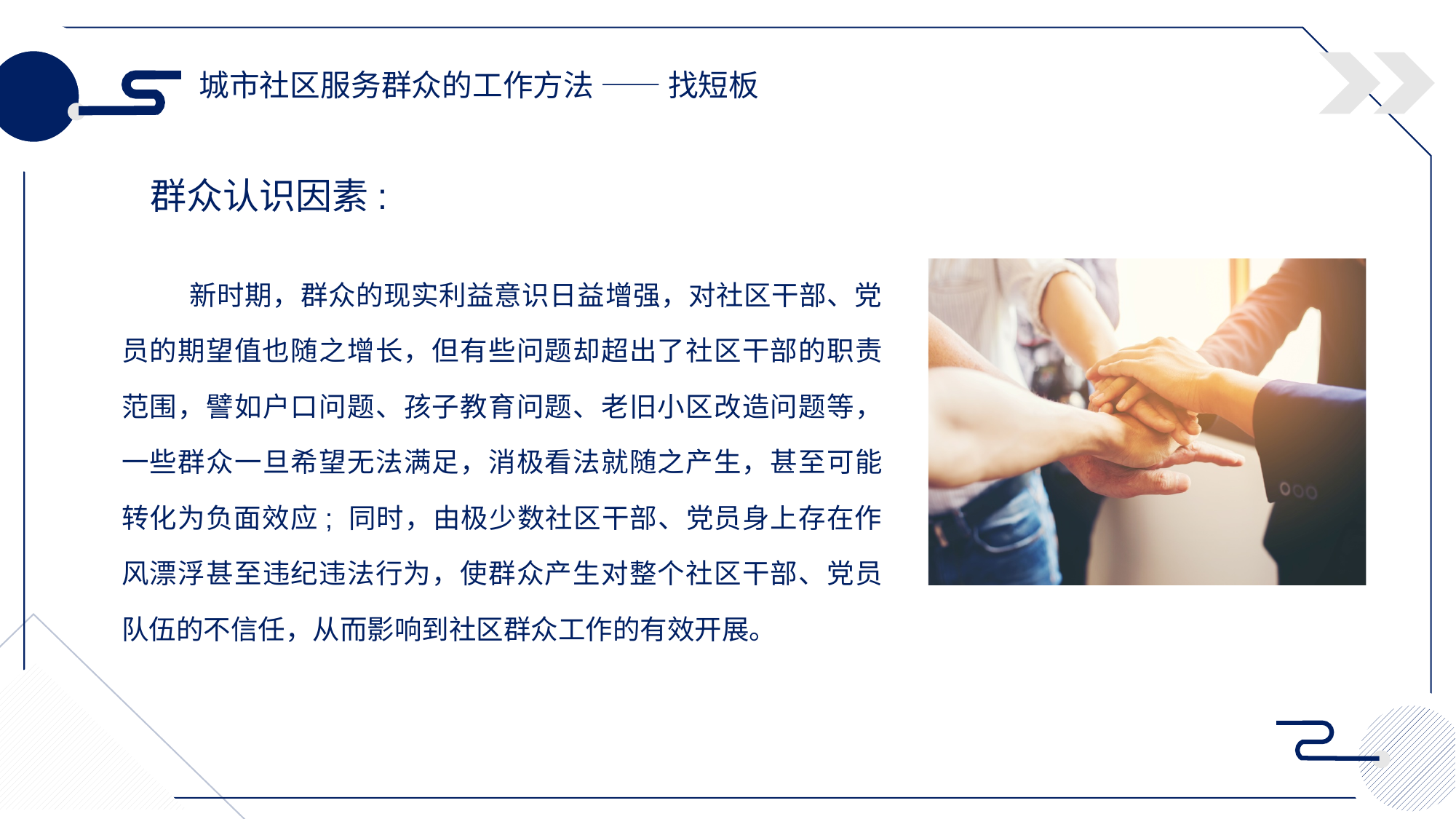

城市社区服务群众的工作方法 —— 找短板
群众认识因素:
 新时期，群众的现实利益意识日益增强，对社区干部、党员的期望值也随之增长，但有些问题却超出了社区干部的职责范围，譬如户口问题、孩子教育问题、老旧小区改造问题等，一些群众一旦希望无法满足，消极看法就随之产生，甚至可能转化为负面效应; 同时，由极少数社区干部、党员身上存在作风漂浮甚至违纪违法行为，使群众产生对整个社区干部、党员队伍的不信任，从而影响到社区群众工作的有效开展。